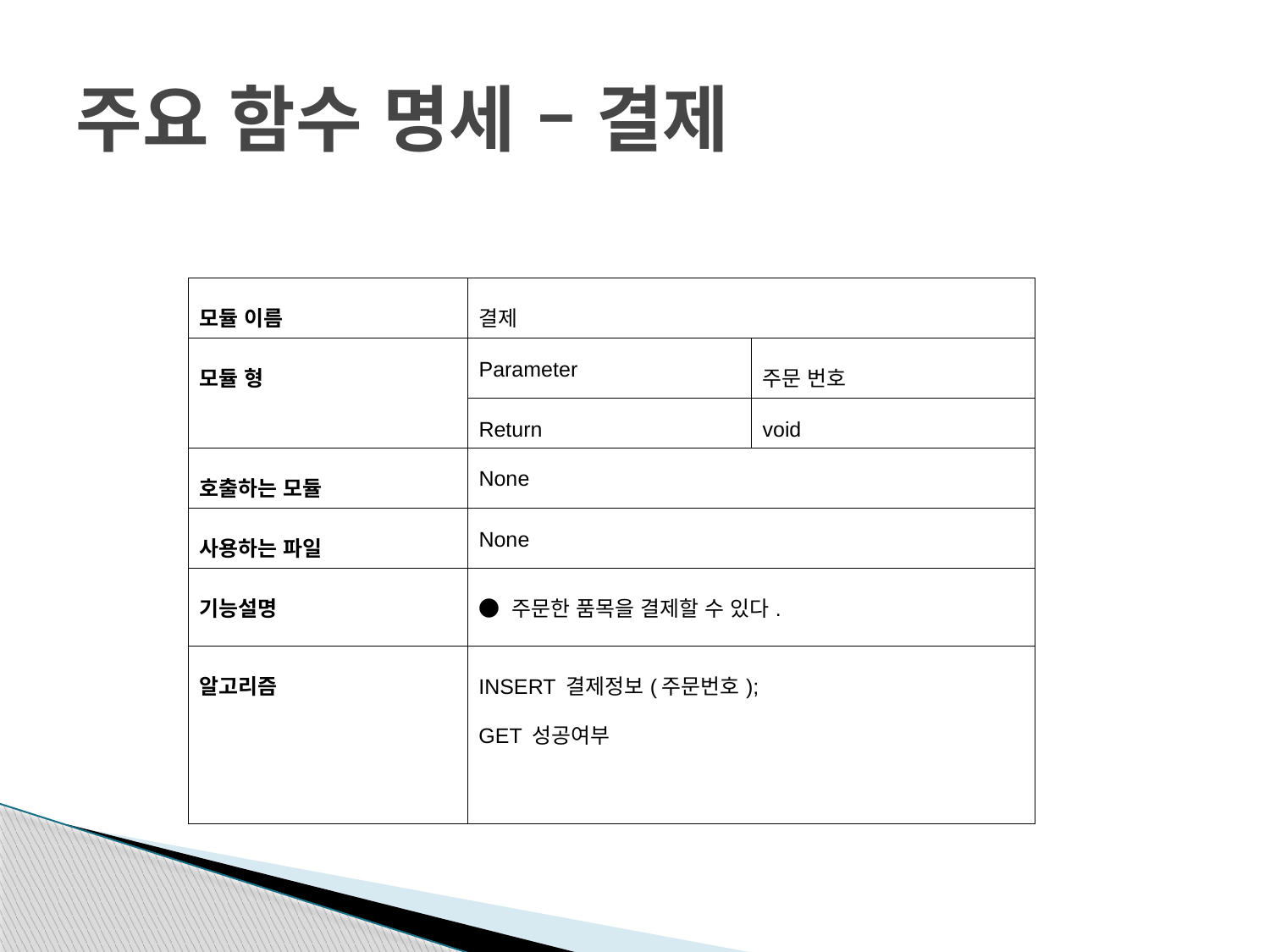

# 주요 함수 명세 – 결제
| 모듈 이름 | 결제 |  |
| --- | --- | --- |
| 모듈 형 | Parameter | 주문 번호 |
|  | Return | void |
| 호출하는 모듈 | None |  |
| 사용하는 파일 | None |  |
| 기능설명 | ● 주문한 품목을 결제할 수 있다. |  |
| 알고리즘 | INSERT 결제정보(주문번호); GET 성공여부 |  |